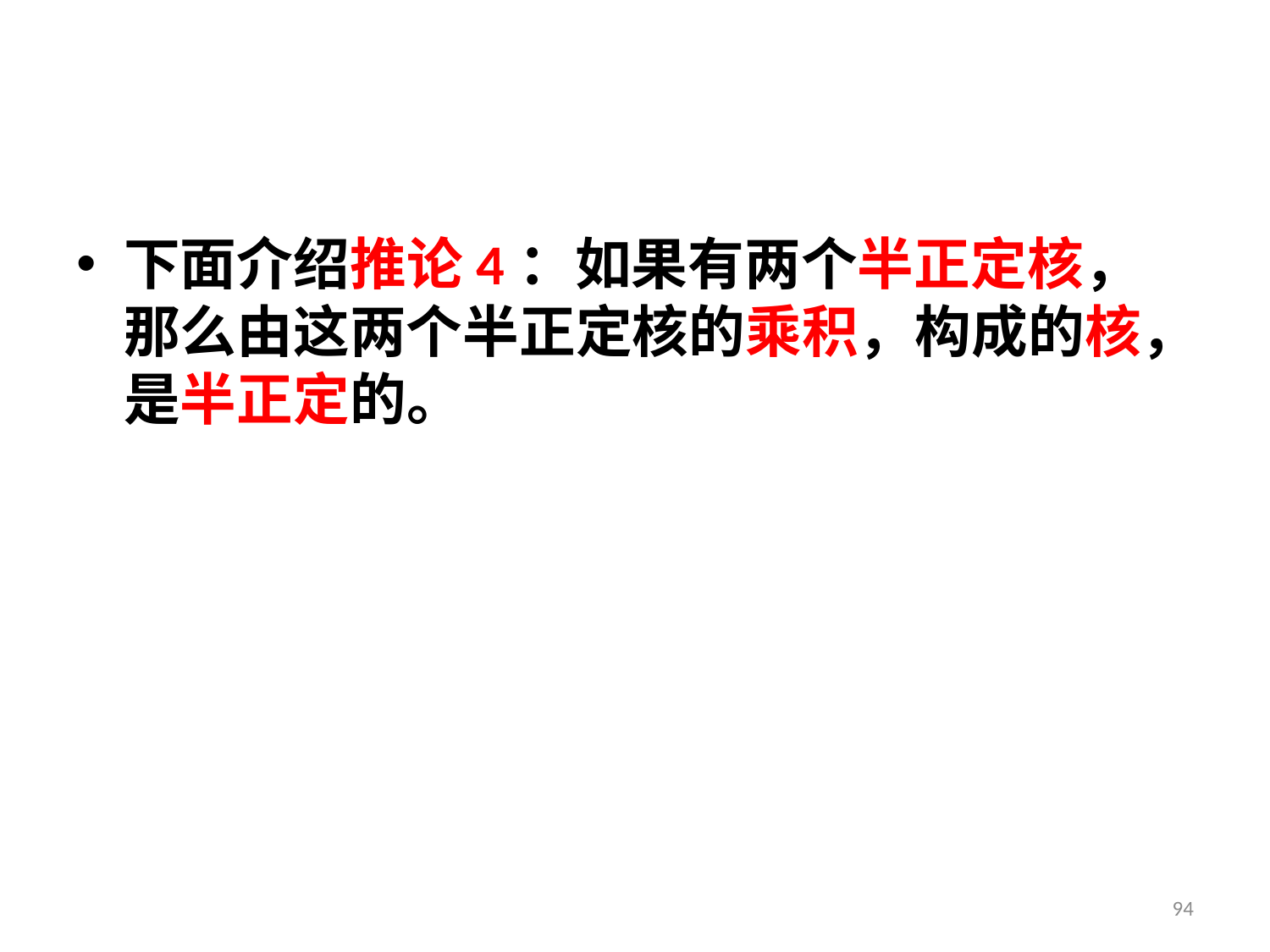

下面介绍推论4：如果有两个半正定核，那么由这两个半正定核的乘积，构成的核，是半正定的。
94